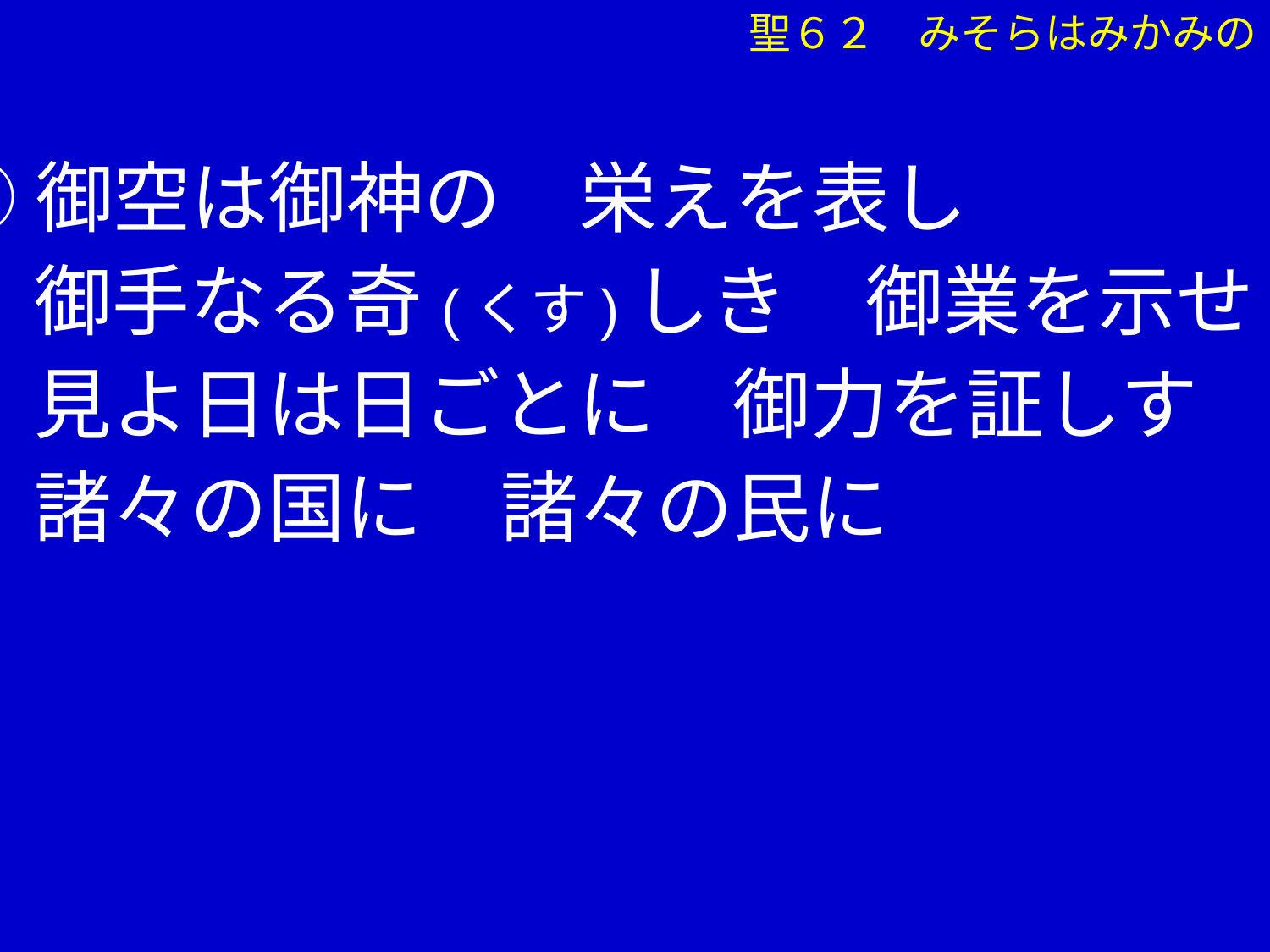

聖６２　みそらはみかみの
①御空は御神の　栄えを表し
　 御手なる奇(くす)しき　御業を示せり
　 見よ日は日ごとに　御力を証しす
　 諸々の国に　諸々の民に